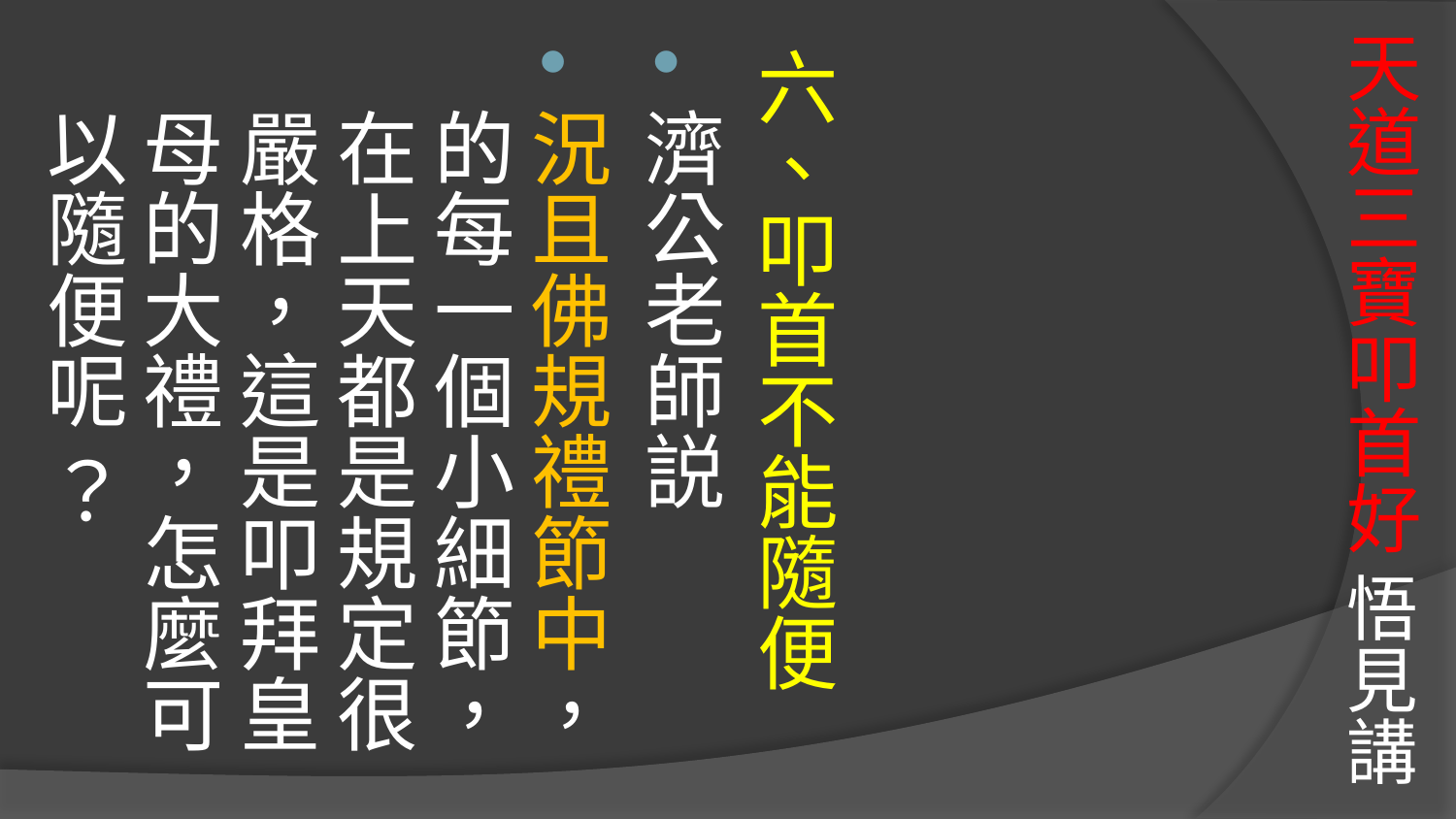

# 天道三寶叩首好 悟見講
六、叩首不能隨便
濟公老師説
況且佛規禮節中，的每一個小細節，在上天都是規定很嚴格，這是叩拜皇母的大禮，怎麼可以隨便呢 ？